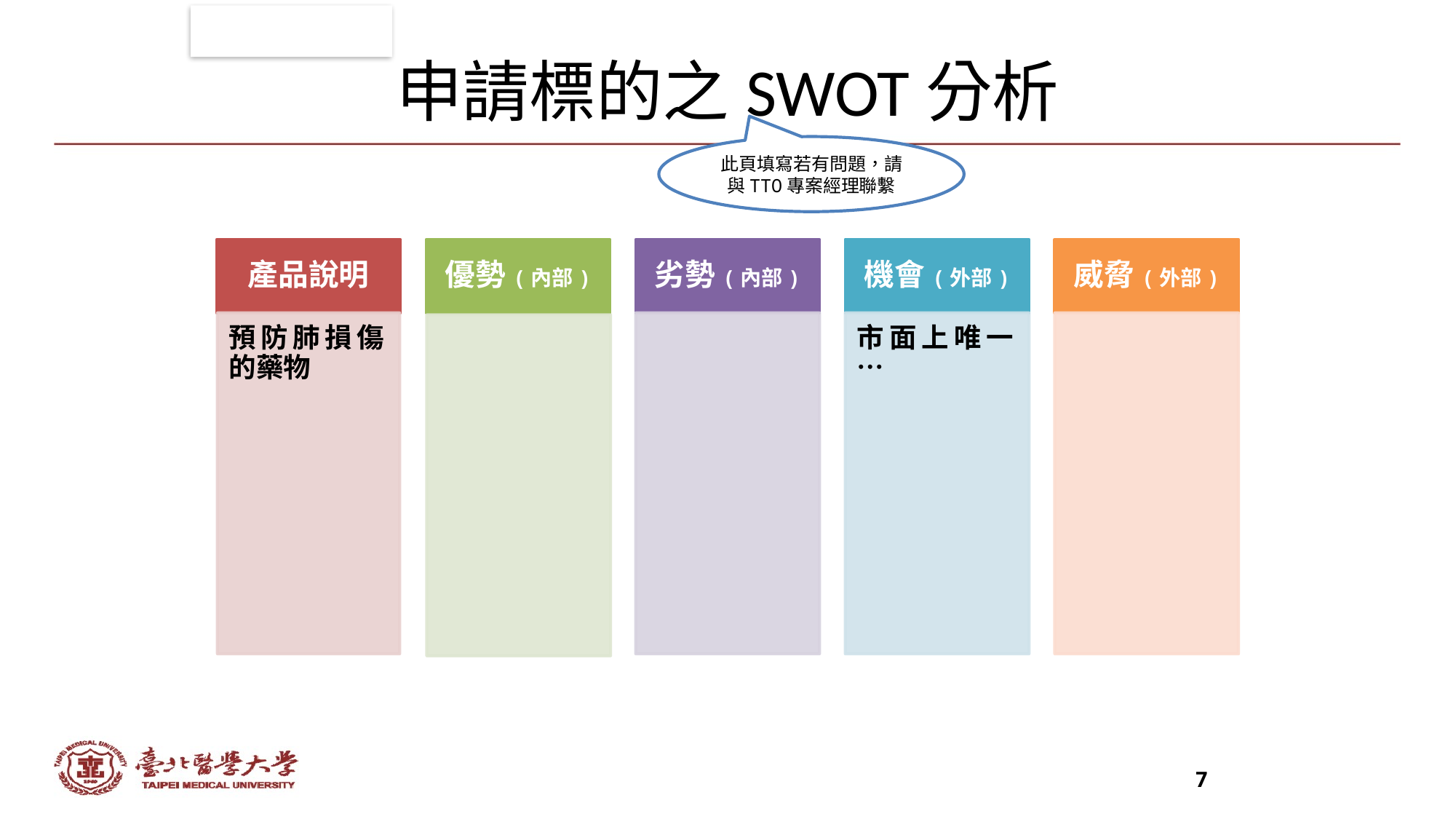

# 申請標的之SWOT分析
此頁填寫若有問題，請與TTO專案經理聯繫
產品說明
預防肺損傷的藥物
優勢(內部)

劣勢(內部)

機會(外部)
市面上唯一…
威脅(外部)

7